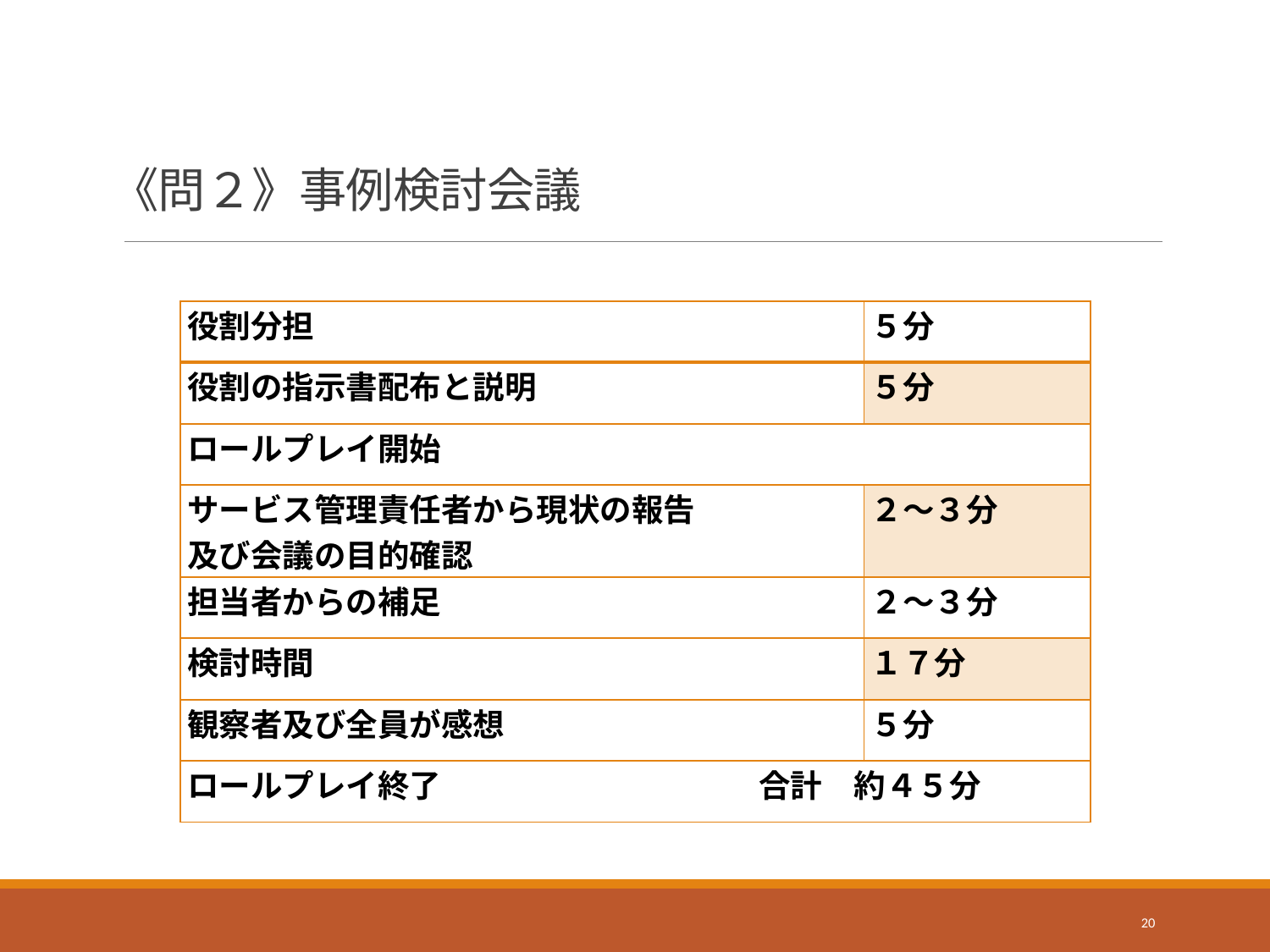

# 《問２》事例検討会議
| 役割分担 | ５分 |
| --- | --- |
| 役割の指示書配布と説明 | ５分 |
| ロールプレイ開始 |  |
| サービス管理責任者から現状の報告 及び会議の目的確認 | ２〜３分 |
| 担当者からの補足 | ２〜３分 |
| 検討時間 | １７分 |
| 観察者及び全員が感想 | ５分 |
| ロールプレイ終了　　　　　　　　　　合計　約４５分 |  |
20